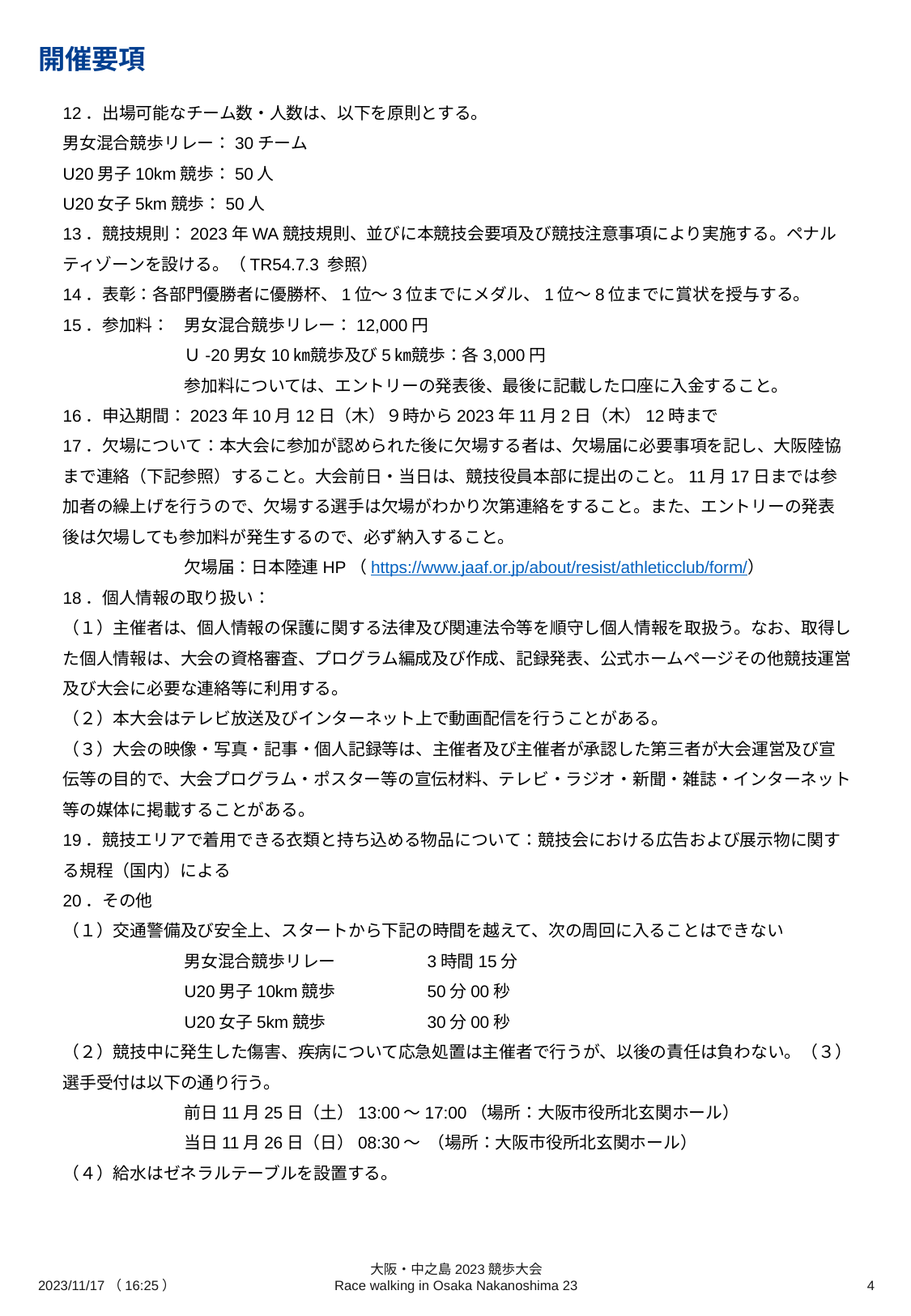

開催要項
12．出場可能なチーム数・人数は、以下を原則とする。
男女混合競歩リレー：30チーム
U20男子10km競歩：50人
U20女子5km競歩：50人
13．競技規則：2023年WA競技規則、並びに本競技会要項及び競技注意事項により実施する。ペナルティゾーンを設ける。（TR54.7.3 参照）
14．表彰：各部門優勝者に優勝杯、1位～3位までにメダル、1位～8位までに賞状を授与する。
15．参加料：	男女混合競歩リレー：12,000円
	Ｕ-20男女10㎞競歩及び5㎞競歩：各3,000円
	参加料については、エントリーの発表後、最後に記載した口座に入金すること。
16．申込期間：2023年10月12日（木）９時から2023年11月2日（木）12時まで
17．欠場について：本大会に参加が認められた後に欠場する者は、欠場届に必要事項を記し、大阪陸協まで連絡（下記参照）すること。大会前日・当日は、競技役員本部に提出のこと。11月17日までは参加者の繰上げを行うので、欠場する選手は欠場がわかり次第連絡をすること。また、エントリーの発表後は欠場しても参加料が発生するので、必ず納入すること。
	欠場届：日本陸連HP（https://www.jaaf.or.jp/about/resist/athleticclub/form/）
18．個人情報の取り扱い：
（１）主催者は、個人情報の保護に関する法律及び関連法令等を順守し個人情報を取扱う。なお、取得した個人情報は、大会の資格審査、プログラム編成及び作成、記録発表、公式ホームページその他競技運営及び大会に必要な連絡等に利用する。
（２）本大会はテレビ放送及びインターネット上で動画配信を行うことがある。
（３）大会の映像・写真・記事・個人記録等は、主催者及び主催者が承認した第三者が大会運営及び宣伝等の目的で、大会プログラム・ポスター等の宣伝材料、テレビ・ラジオ・新聞・雑誌・インターネット等の媒体に掲載することがある。
19．競技エリアで着用できる衣類と持ち込める物品について：競技会における広告および展示物に関する規程（国内）による
20．その他
（１）交通警備及び安全上、スタートから下記の時間を越えて、次の周回に入ることはできない
	男女混合競歩リレー	3時間15分
	U20男子10km競歩	50分00秒
	U20女子5km競歩	30分00秒
（２）競技中に発生した傷害、疾病について応急処置は主催者で行うが、以後の責任は負わない。（３）選手受付は以下の通り行う。
	前日11月25日（土）13:00～17:00（場所：大阪市役所北玄関ホール）
	当日11月26日（日）08:30～  （場所：大阪市役所北玄関ホール）
（４）給水はゼネラルテーブルを設置する。
2023/11/17（16:25）
大阪・中之島2023競歩大会
Race walking in Osaka Nakanoshima 23
4